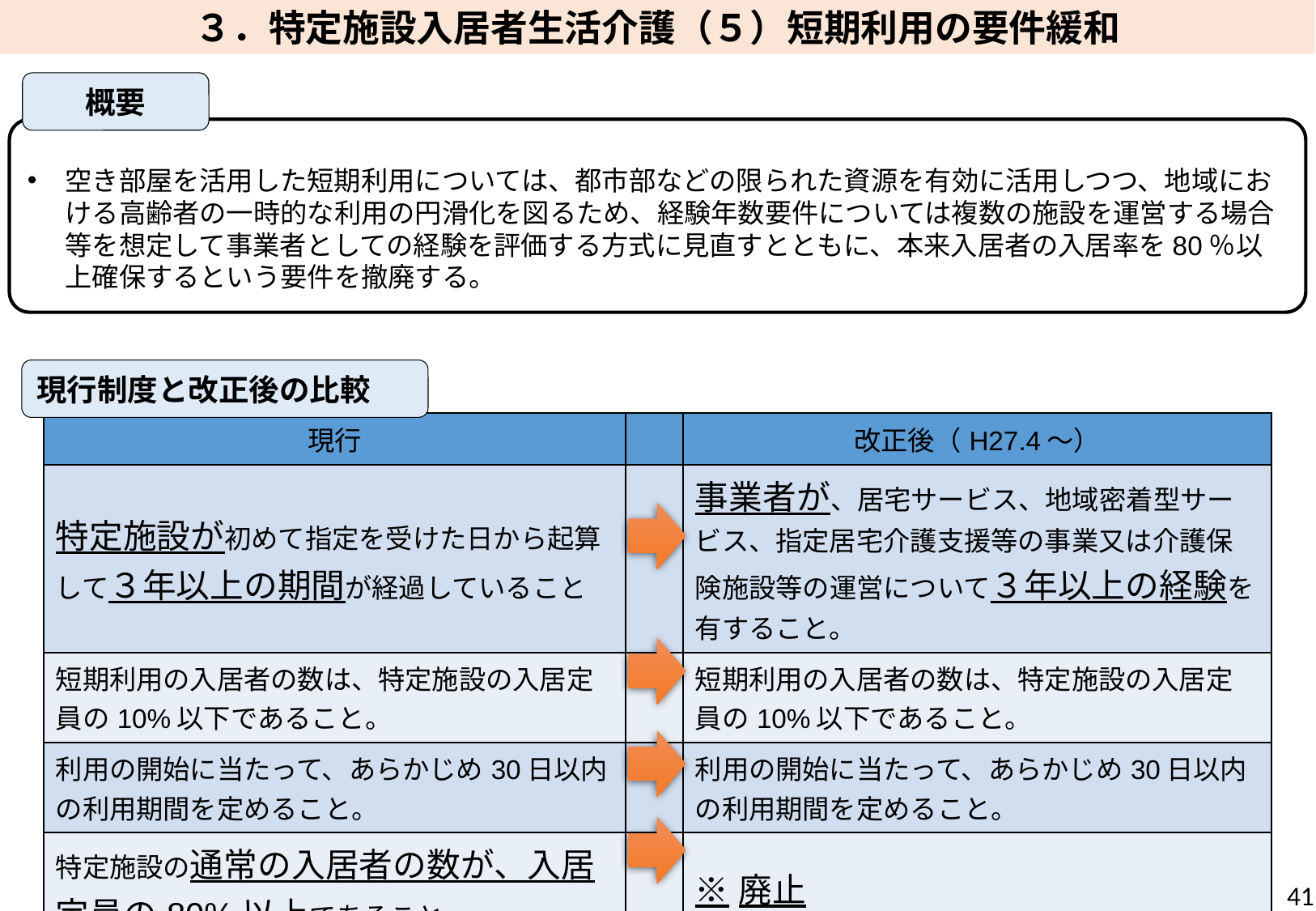

３．特定施設入居者生活介護（５）短期利用の要件緩和
概要

空き部屋を活用した短期利用については、都市部などの限られた資源を有効に活用しつつ、地域における高齢者の一時的な利用の円滑化を図るため、経験年数要件については複数の施設を運営する場合等を想定して事業者としての経験を評価する方式に見直すとともに、本来入居者の入居率を80％以上確保するという要件を撤廃する。
現行制度と改正後の比較
| 現行 |  | 改正後（H27.4～） |
| --- | --- | --- |
| 特定施設が初めて指定を受けた日から起算して３年以上の期間が経過していること |  | 事業者が、居宅サービス、地域密着型サービス、指定居宅介護支援等の事業又は介護保険施設等の運営について３年以上の経験を有すること。 |
| 短期利用の入居者の数は、特定施設の入居定員の10%以下であること。 |  | 短期利用の入居者の数は、特定施設の入居定員の10%以下であること。 |
| 利用の開始に当たって、あらかじめ30日以内の利用期間を定めること。 |  | 利用の開始に当たって、あらかじめ30日以内の利用期間を定めること。 |
| 特定施設の通常の入居者の数が、入居定員の80%以上であること。 |  | ※廃止 |

41